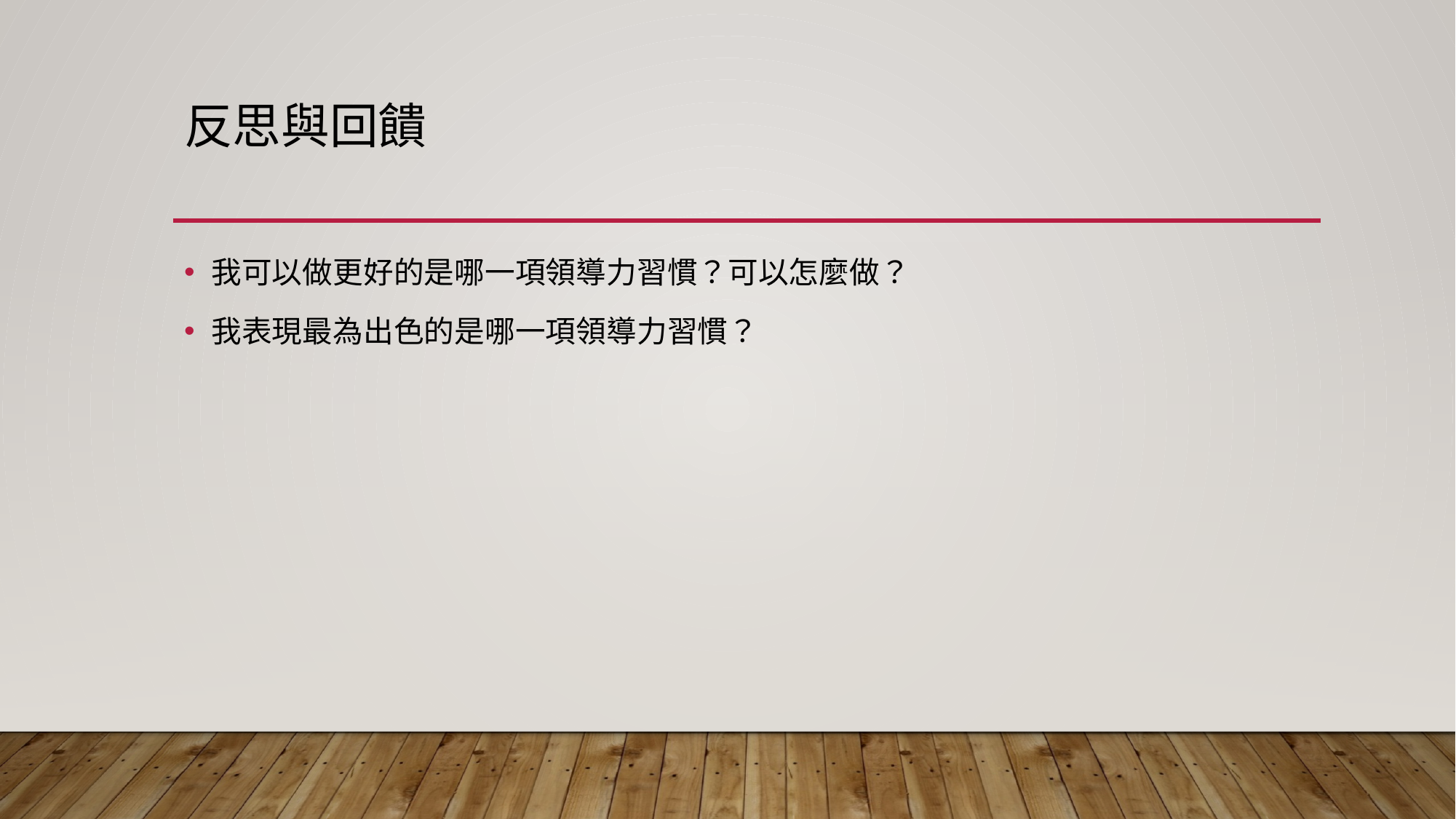

# 反思與回饋
我可以做更好的是哪一項領導力習慣？可以怎麼做？
我表現最為出色的是哪一項領導力習慣？